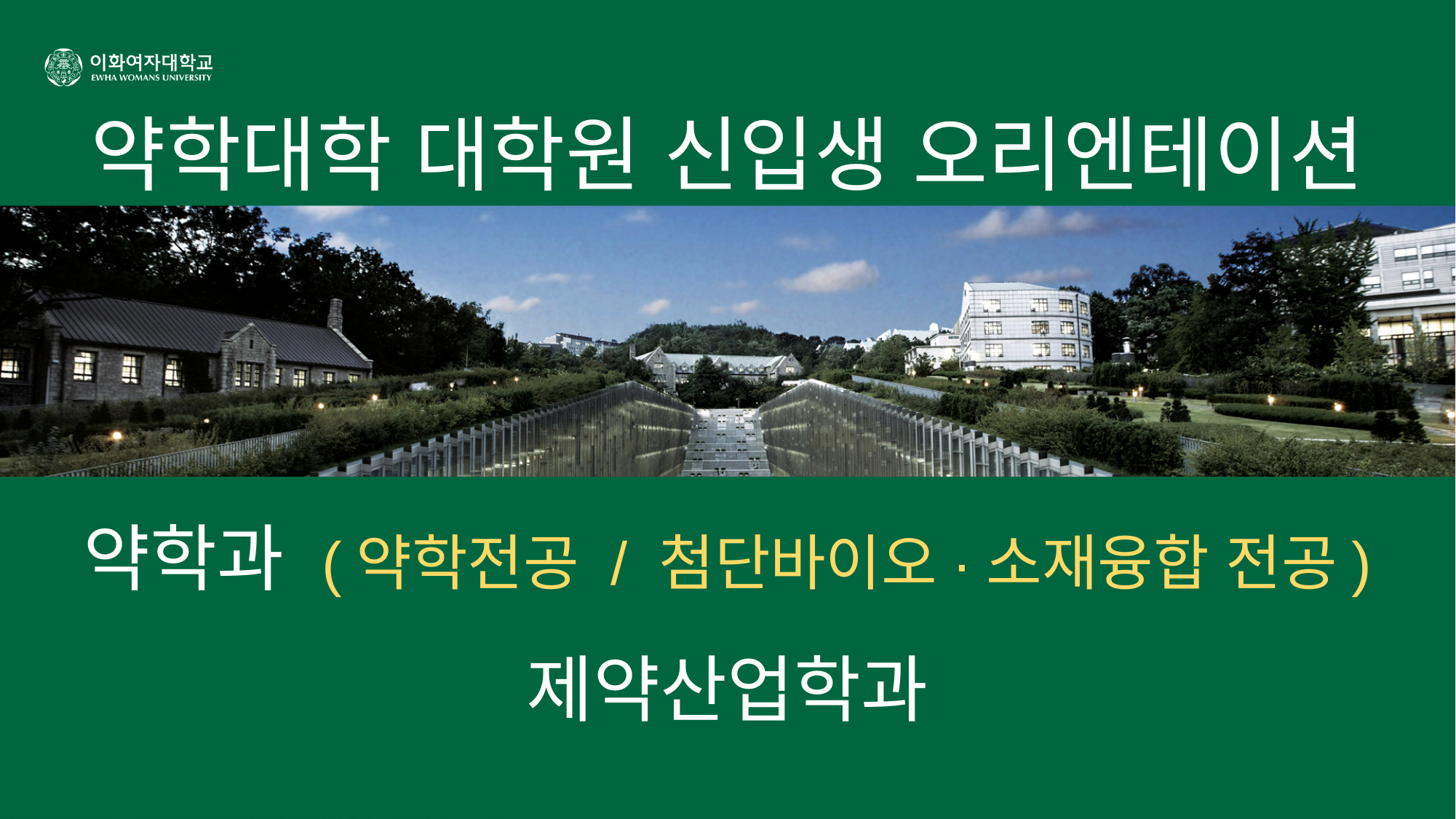

# 약학대학 대학원 신입생 오리엔테이션 약학과 (약학전공 / 첨단바이오·소재융합 전공) 제약산업학과